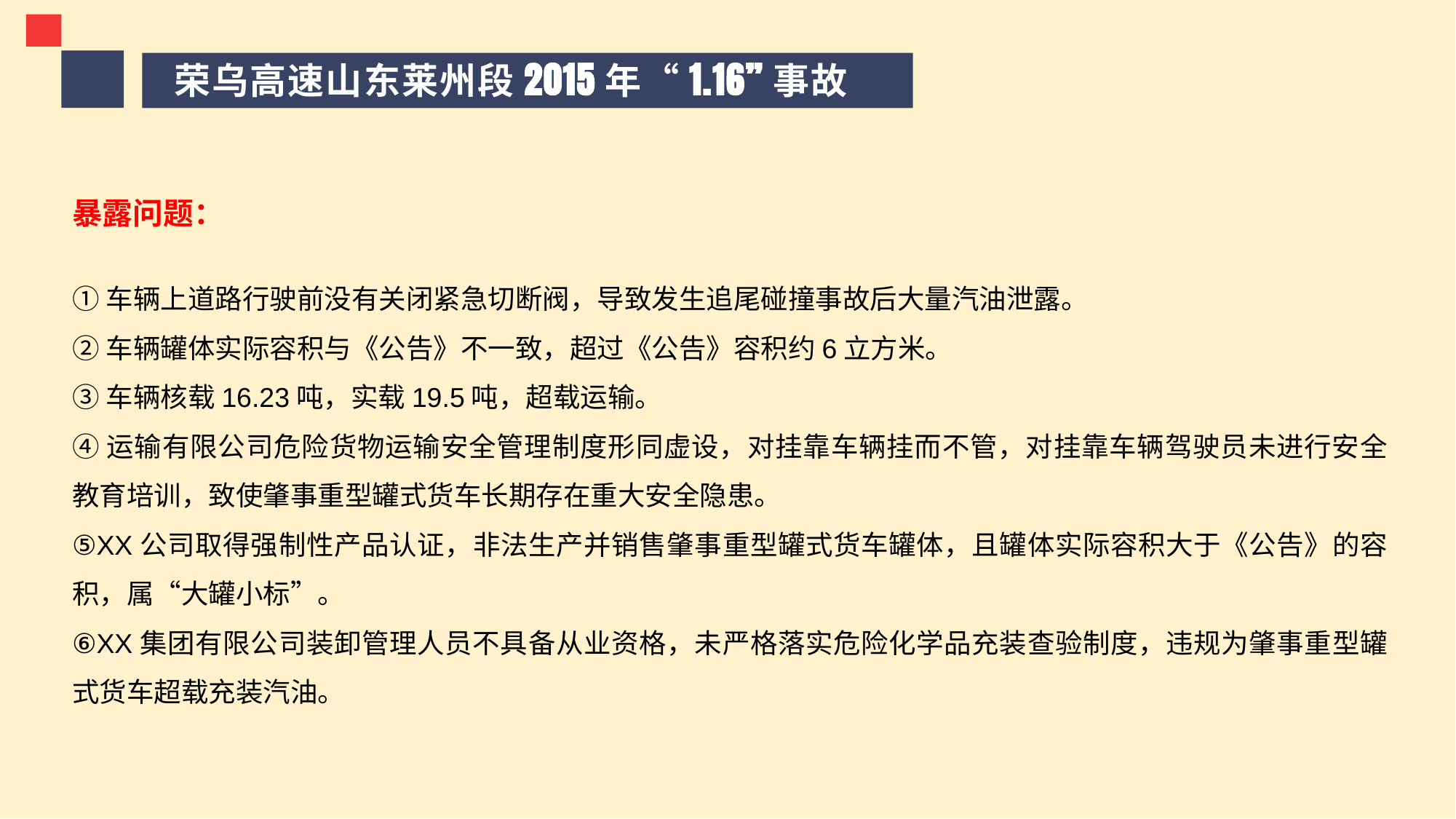

荣乌高速山东莱州段2015年“1.16”事故
暴露问题：
①车辆上道路行驶前没有关闭紧急切断阀，导致发生追尾碰撞事故后大量汽油泄露。
②车辆罐体实际容积与《公告》不一致，超过《公告》容积约6立方米。
③车辆核载16.23吨，实载19.5吨，超载运输。
④运输有限公司危险货物运输安全管理制度形同虚设，对挂靠车辆挂而不管，对挂靠车辆驾驶员未进行安全教育培训，致使肇事重型罐式货车长期存在重大安全隐患。
⑤XX公司取得强制性产品认证，非法生产并销售肇事重型罐式货车罐体，且罐体实际容积大于《公告》的容积，属“大罐小标”。
⑥XX集团有限公司装卸管理人员不具备从业资格，未严格落实危险化学品充装查验制度，违规为肇事重型罐式货车超载充装汽油。